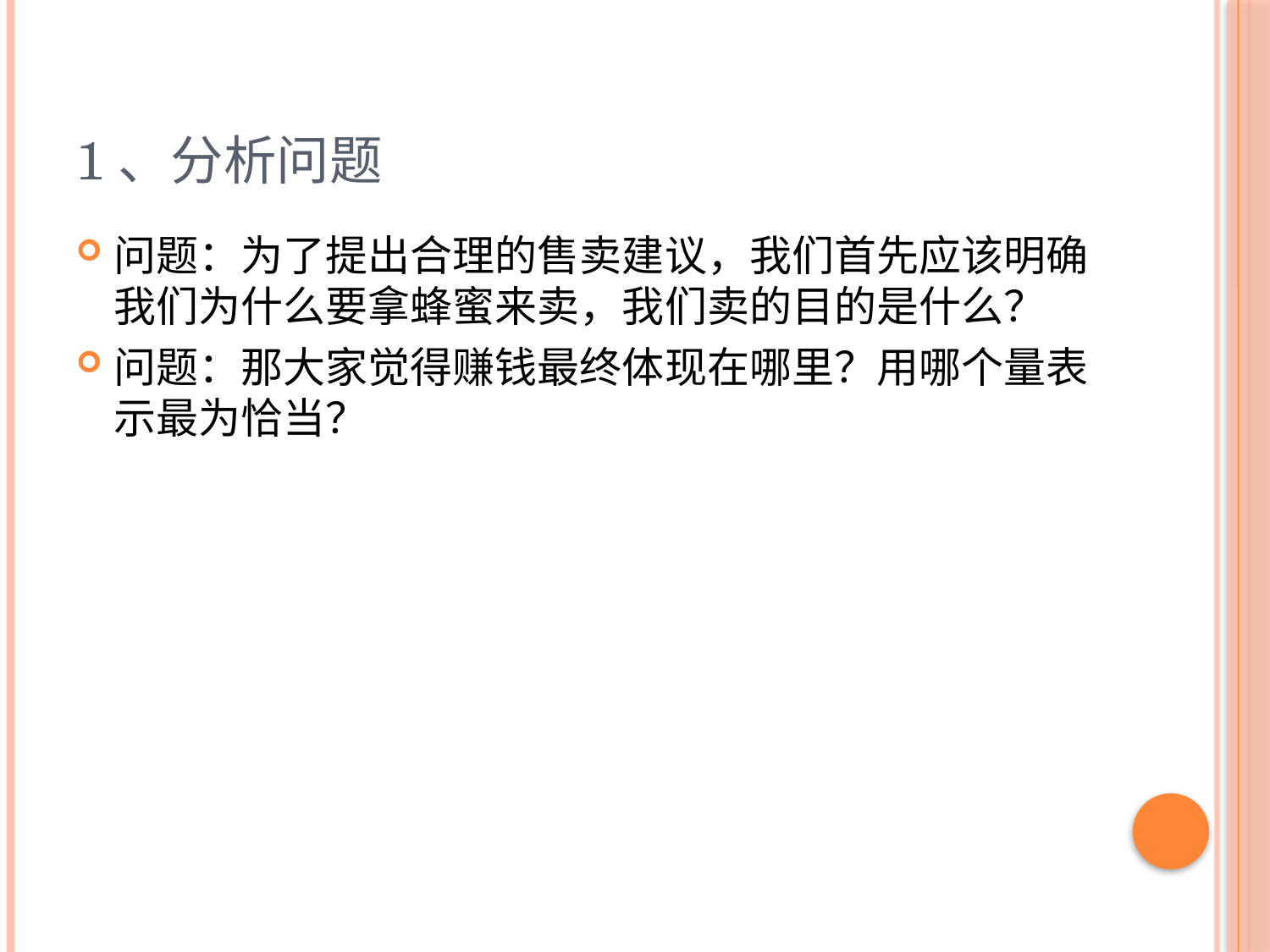

# 1、分析问题
问题：为了提出合理的售卖建议，我们首先应该明确我们为什么要拿蜂蜜来卖，我们卖的目的是什么？
问题：那大家觉得赚钱最终体现在哪里？用哪个量表示最为恰当？